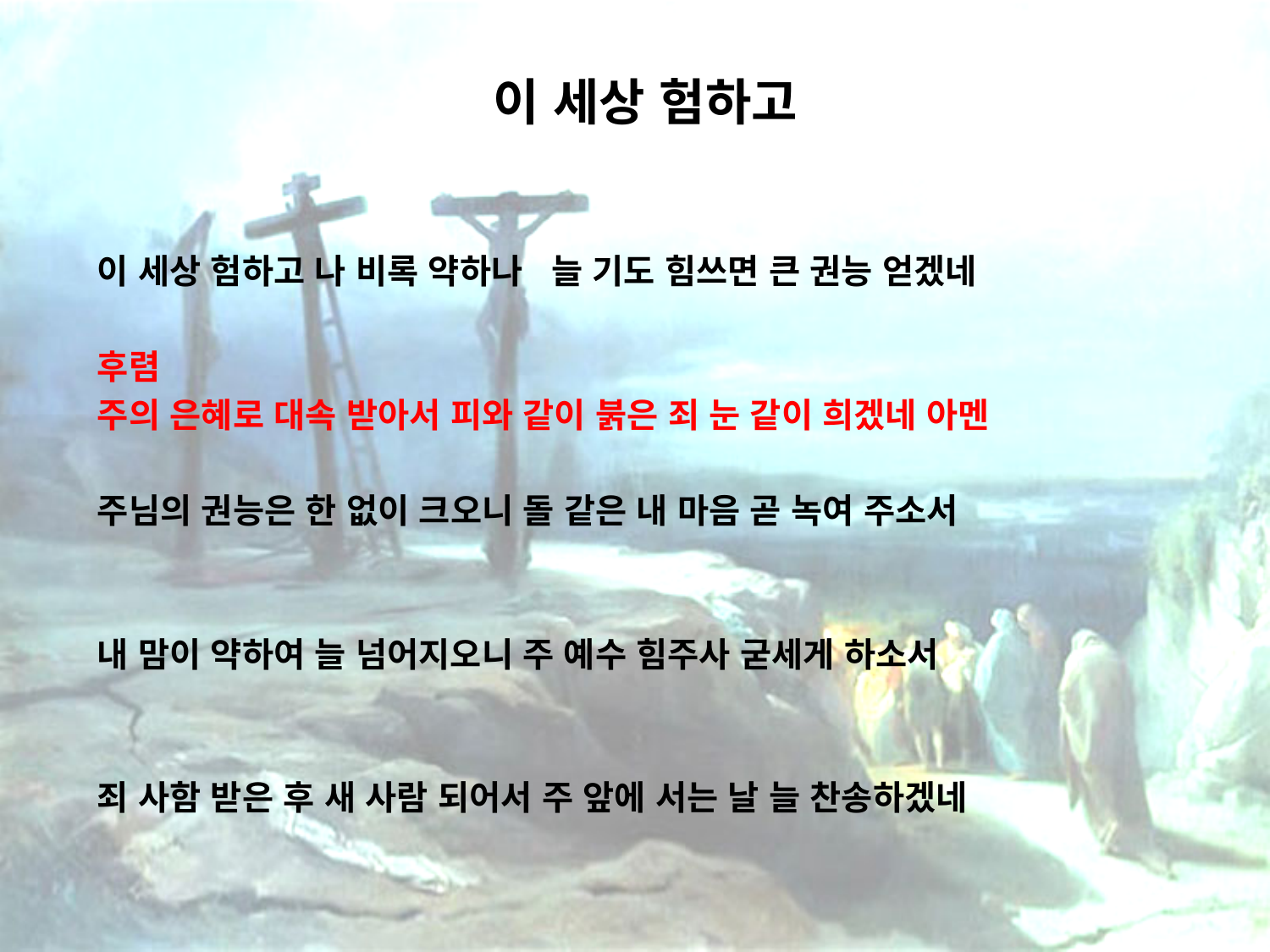

# 이 세상 험하고
이 세상 험하고 나 비록 약하나   늘 기도 힘쓰면 큰 권능 얻겠네

후렴
주의 은혜로 대속 받아서 피와 같이 붉은 죄 눈 같이 희겠네 아멘

주님의 권능은 한 없이 크오니 돌 같은 내 마음 곧 녹여 주소서

내 맘이 약하여 늘 넘어지오니 주 예수 힘주사 굳세게 하소서

죄 사함 받은 후 새 사람 되어서 주 앞에 서는 날 늘 찬송하겠네